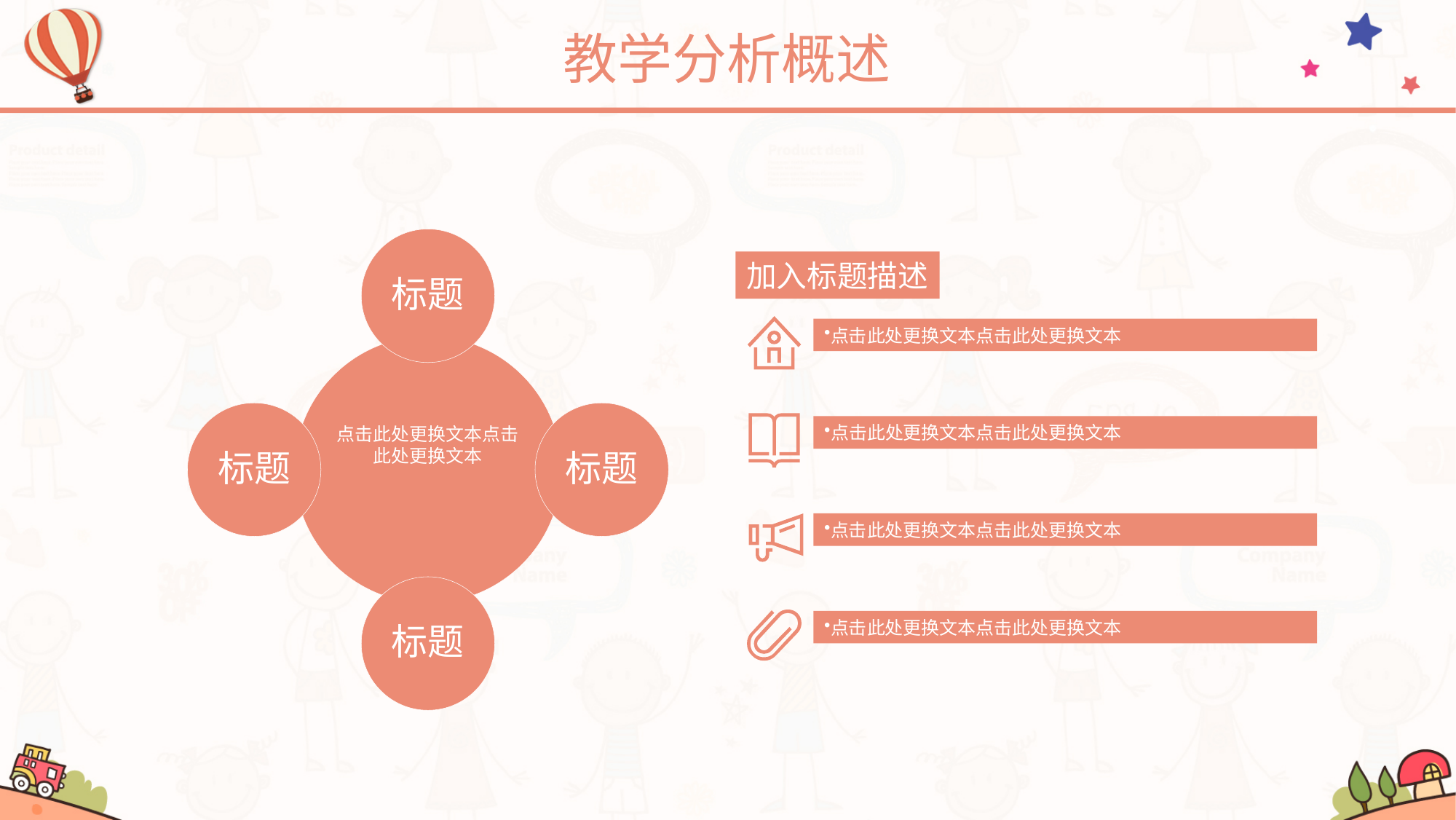

教学分析概述

标题

标题
标题
点击此处更换文本点击此处更换文本
标题
加入标题描述

点击此处更换文本点击此处更换文本

点击此处更换文本点击此处更换文本
点击此处更换文本点击此处更换文本

点击此处更换文本点击此处更换文本